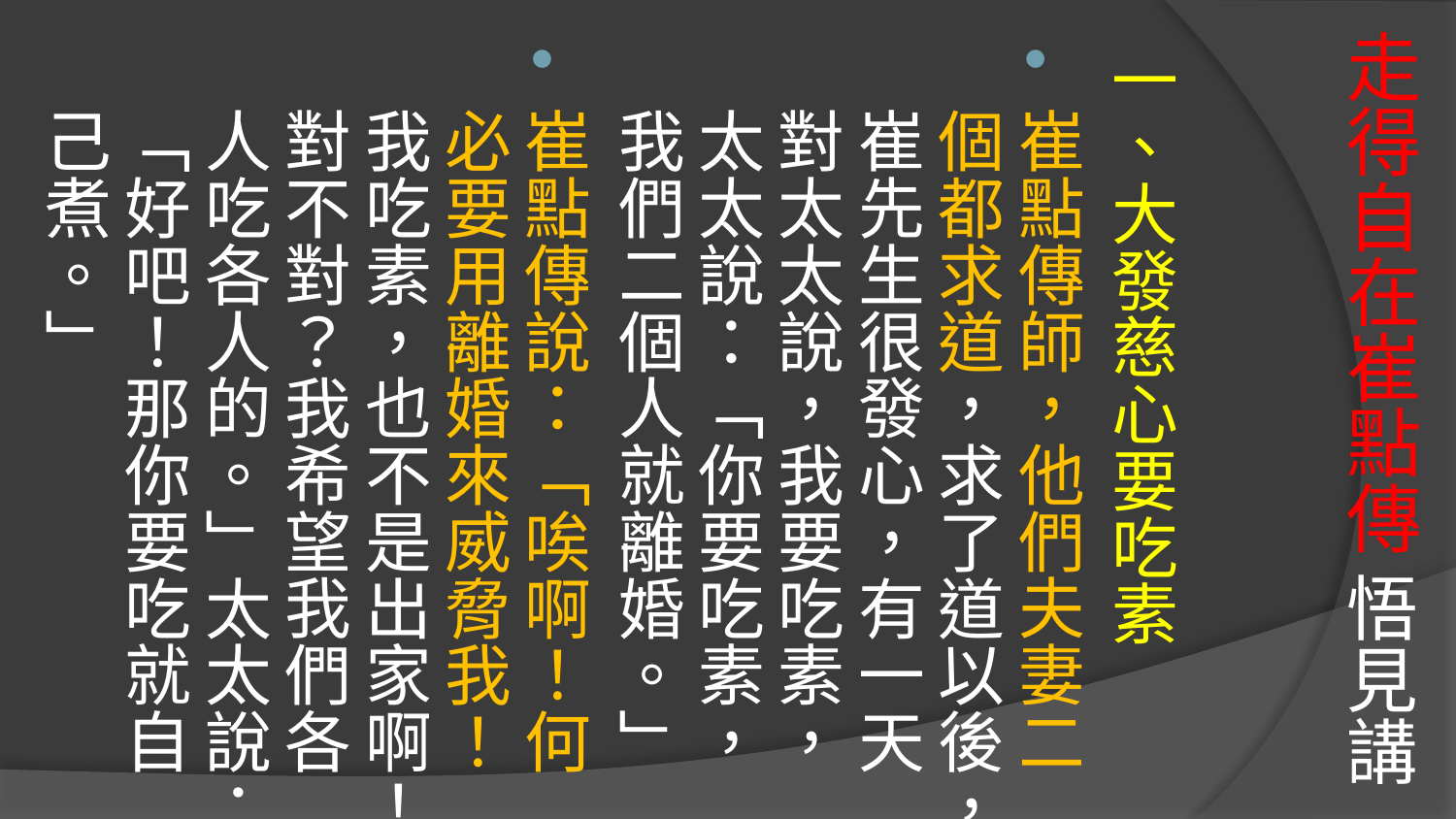

# 走得自在崔點傳 悟見講
一、大發慈心要吃素
崔點傳師，他們夫妻二個都求道，求了道以後，崔先生很發心，有一天對太太說，我要吃素，太太說：「你要吃素，我們二個人就離婚。」
崔點傳說：「唉啊！何必要用離婚來威脅我！我吃素，也不是出家啊！對不對？我希望我們各人吃各人的。」太太說：「好吧！那你要吃就自己煮。」